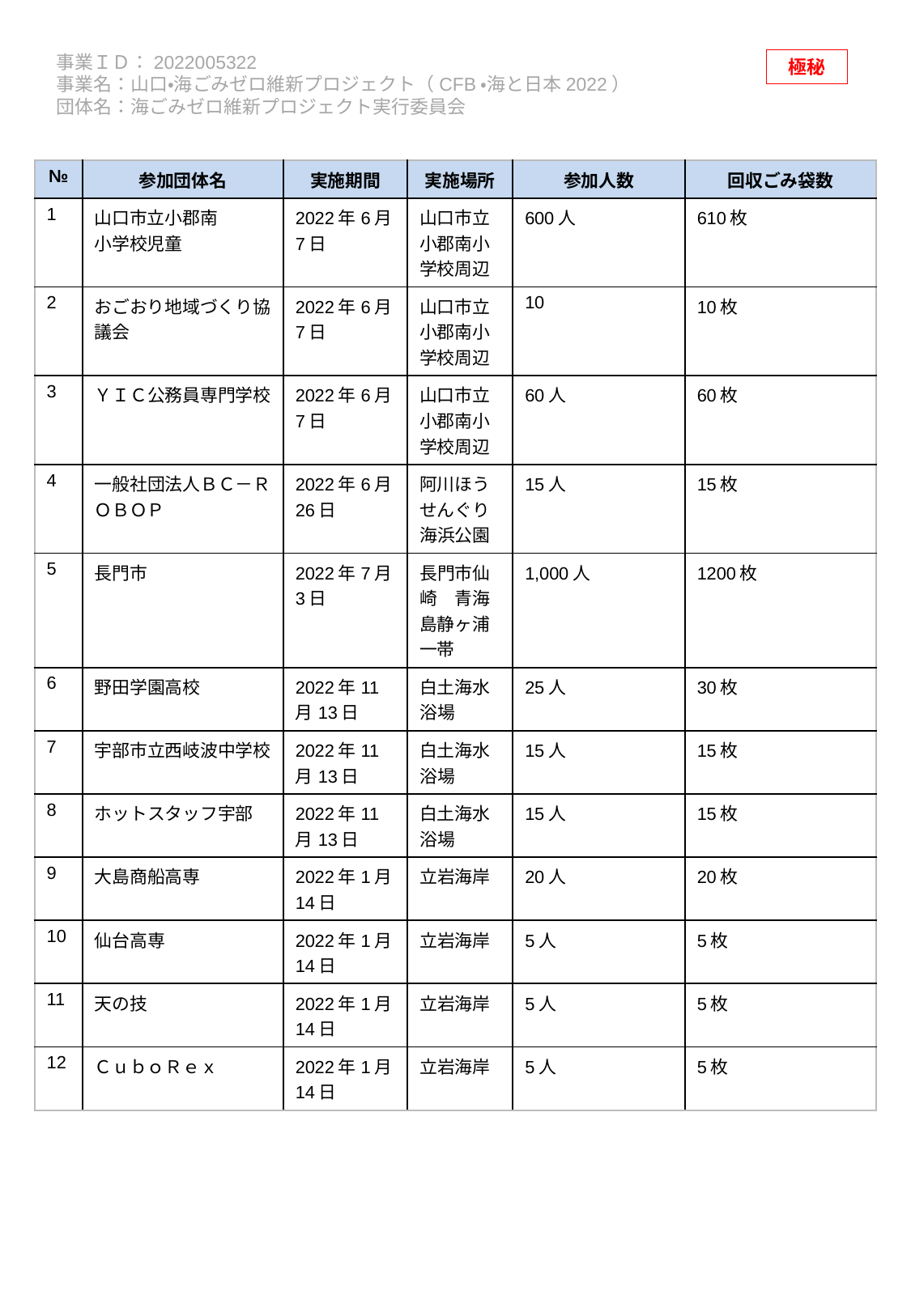

| № | 参加団体名 | 実施期間 | 実施場所 | 参加人数 | 回収ごみ袋数 |
| --- | --- | --- | --- | --- | --- |
| 1 | 山口市立小郡南 小学校児童 | 2022年6月7日 | 山口市立小郡南小学校周辺 | 600人 | 610枚 |
| 2 | おごおり地域づくり協議会 | 2022年6月7日 | 山口市立小郡南小学校周辺 | 10 | 10枚 |
| 3 | ＹＩＣ公務員専門学校 | 2022年6月7日 | 山口市立小郡南小学校周辺 | 60人 | 60枚 |
| 4 | 一般社団法人ＢＣ－ＲＯＢＯＰ | 2022年6月26日 | 阿川ほうせんぐり海浜公園 | 15人 | 15枚 |
| 5 | 長門市 | 2022年7月3日 | 長門市仙崎　青海島静ヶ浦一帯 | 1,000人 | 1200枚 |
| 6 | 野田学園高校 | 2022年11月13日 | 白土海水浴場 | 25人 | 30枚 |
| 7 | 宇部市立西岐波中学校 | 2022年11月13日 | 白土海水浴場 | 15人 | 15枚 |
| 8 | ホットスタッフ宇部 | 2022年11月13日 | 白土海水浴場 | 15人 | 15枚 |
| 9 | 大島商船高専 | 2022年1月14日 | 立岩海岸 | 20人 | 20枚 |
| 10 | 仙台高専 | 2022年1月14日 | 立岩海岸 | 5人 | 5枚 |
| 11 | 天の技 | 2022年1月14日 | 立岩海岸 | 5人 | 5枚 |
| 12 | ＣｕｂｏＲｅｘ | 2022年1月14日 | 立岩海岸 | 5人 | 5枚 |